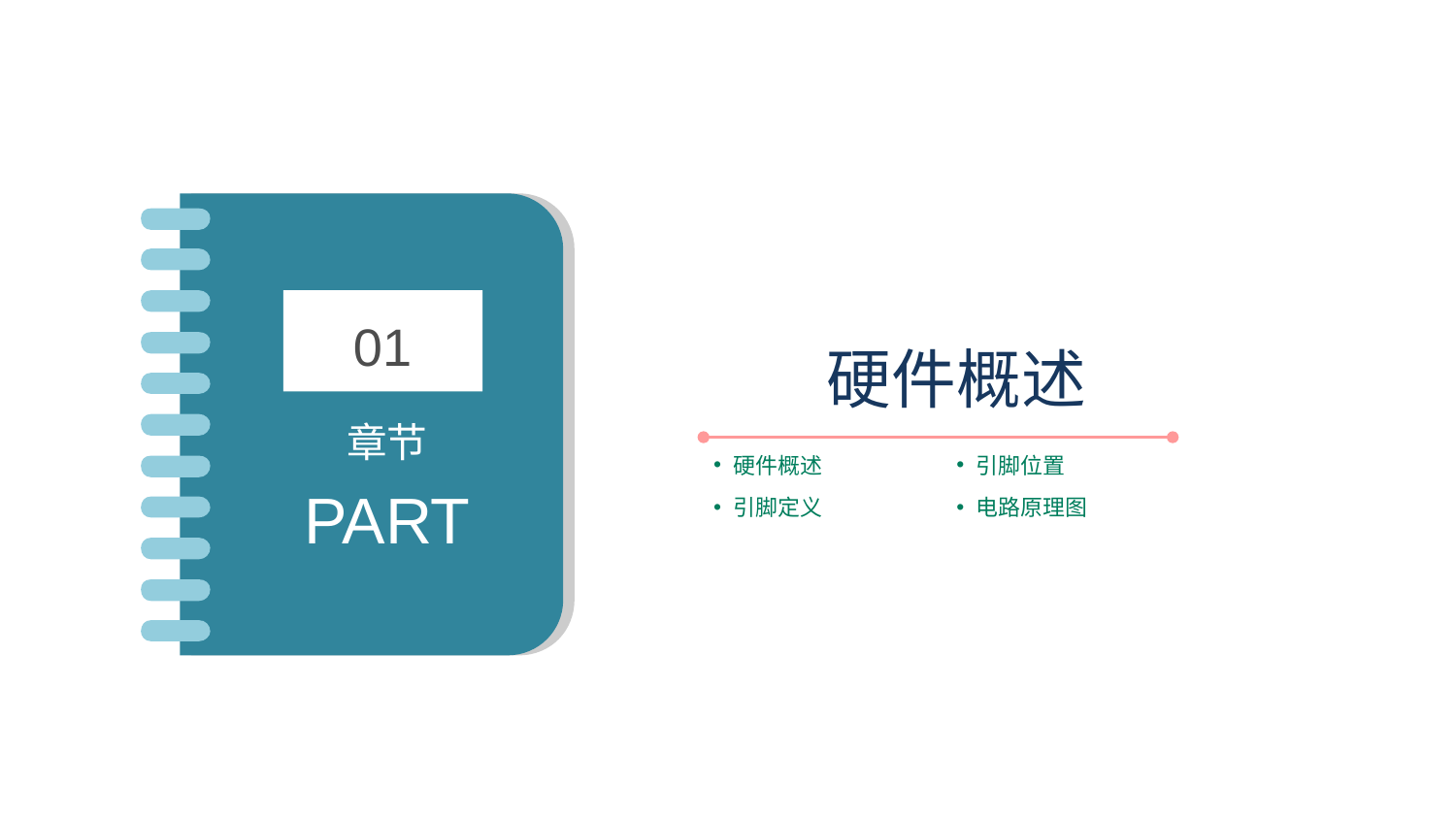

01
章节
PART
硬件概述
硬件概述
引脚位置
引脚定义
电路原理图